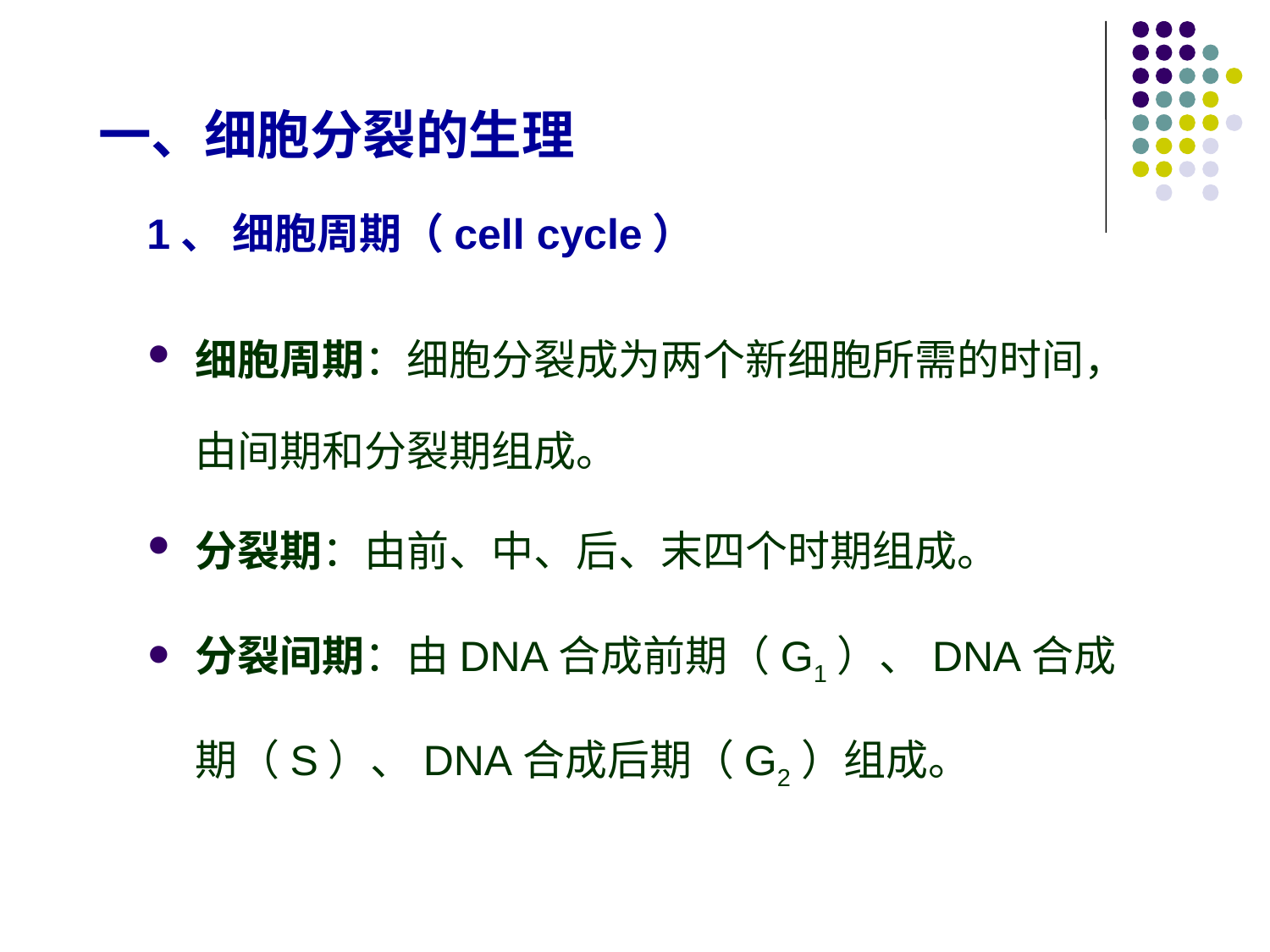

# 一、细胞分裂的生理 1、 细胞周期（cell cycle）
细胞周期：细胞分裂成为两个新细胞所需的时间，由间期和分裂期组成。
分裂期：由前、中、后、末四个时期组成。
分裂间期：由DNA合成前期（G1）、DNA合成期（S）、DNA合成后期（G2）组成。